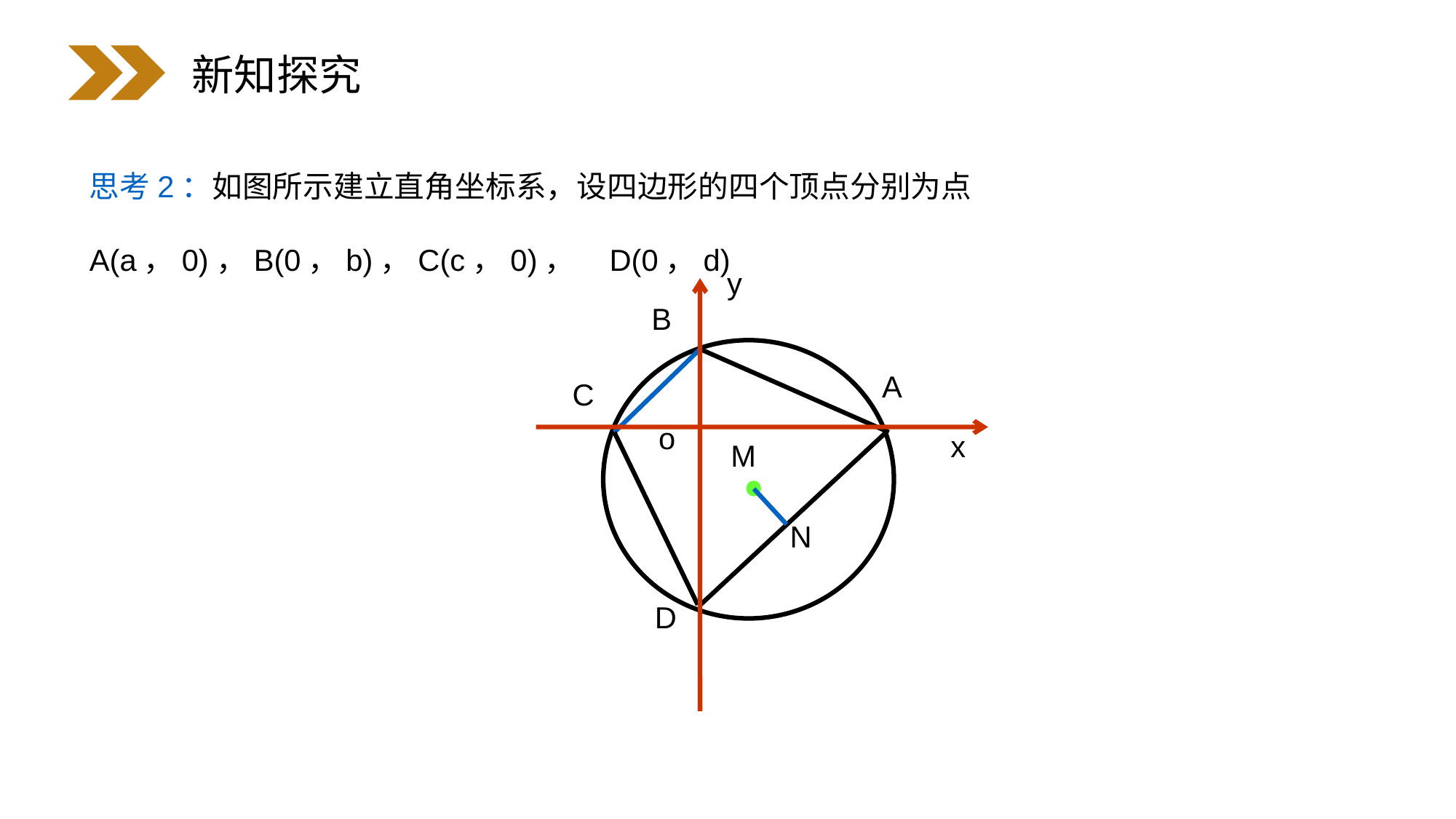

新知探究
思考2：如图所示建立直角坐标系，设四边形的四个顶点分别为点     A(a，0)，B(0，b)，C(c，0)，    D(0，d)
y

B

A
C
o
x

M

N
D